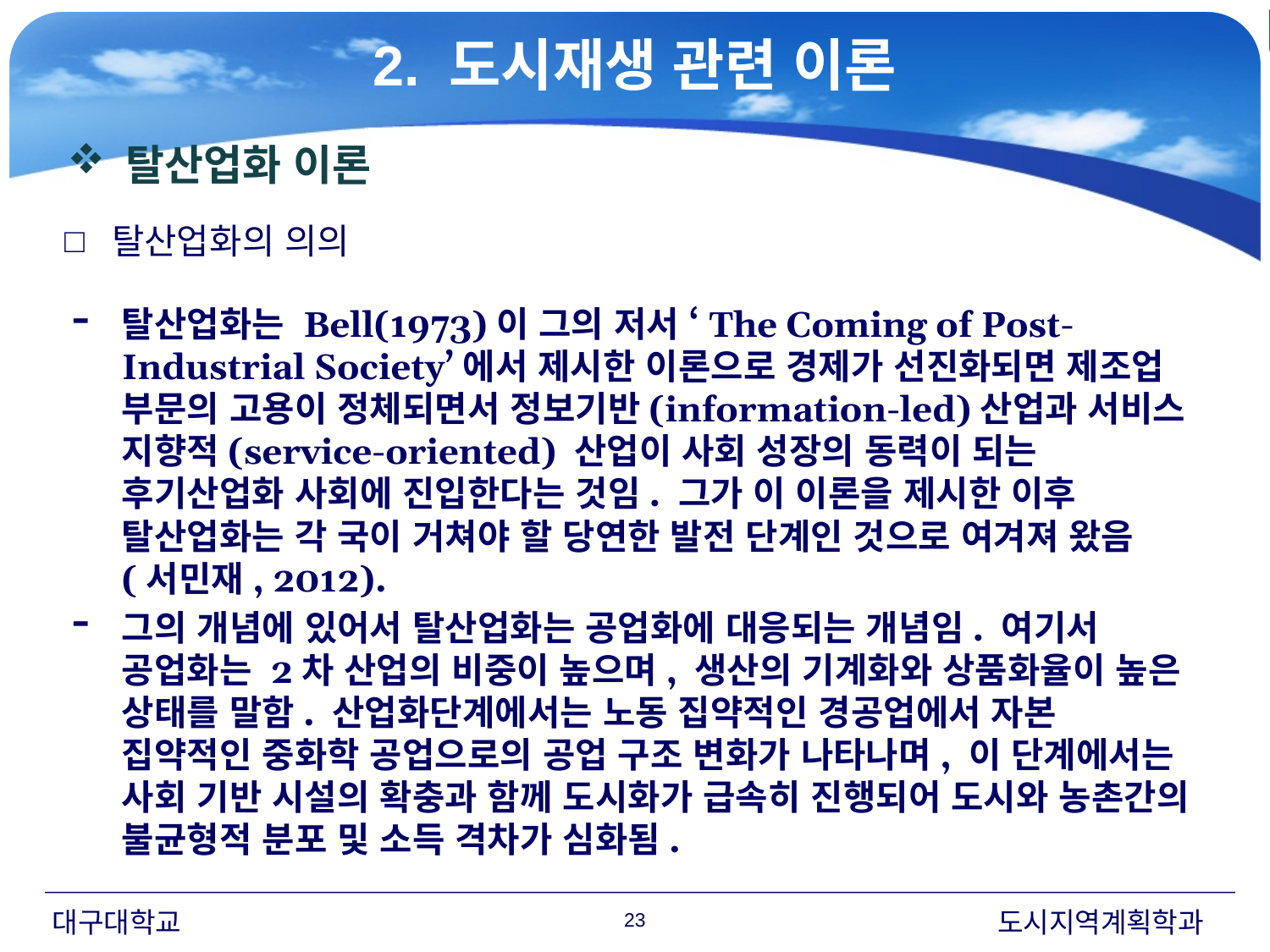

2. 도시재생 관련 이론
# 탈산업화 이론
□
  탈산업화의 의의
탈산업화는 Bell(1973)이 그의 저서 ‘The Coming of Post-Industrial Society’에서 제시한 이론으로 경제가 선진화되면 제조업 부문의 고용이 정체되면서 정보기반(information-led)산업과 서비스 지향적(service-oriented) 산업이 사회 성장의 동력이 되는 후기산업화 사회에 진입한다는 것임. 그가 이 이론을 제시한 이후 탈산업화는 각 국이 거쳐야 할 당연한 발전 단계인 것으로 여겨져 왔음(서민재, 2012).
그의 개념에 있어서 탈산업화는 공업화에 대응되는 개념임. 여기서 공업화는 2차 산업의 비중이 높으며, 생산의 기계화와 상품화율이 높은 상태를 말함. 산업화단계에서는 노동 집약적인 경공업에서 자본 집약적인 중화학 공업으로의 공업 구조 변화가 나타나며, 이 단계에서는 사회 기반 시설의 확충과 함께 도시화가 급속히 진행되어 도시와 농촌간의 불균형적 분포 및 소득 격차가 심화됨.